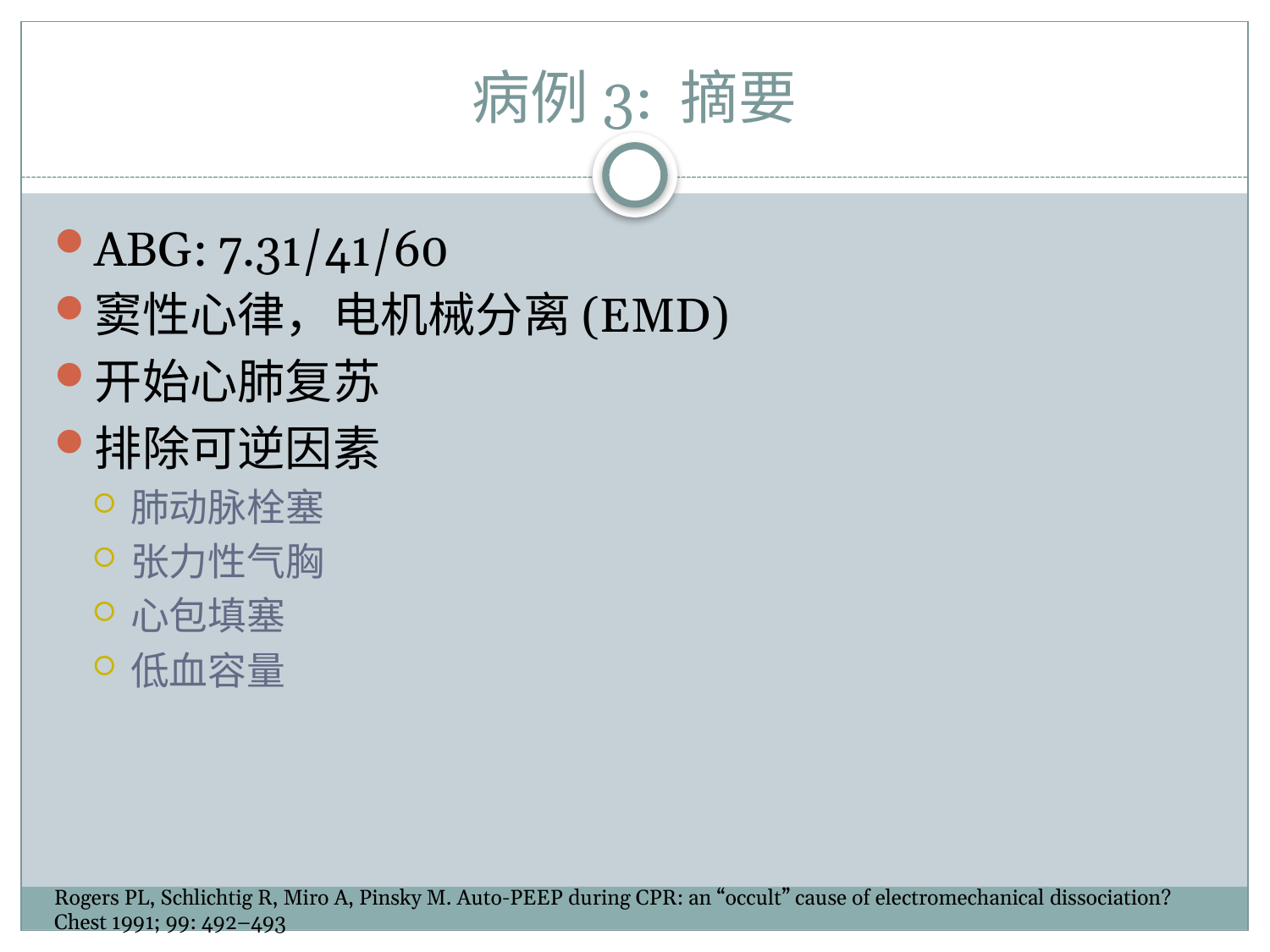

# 病例3: 摘要
ABG: 7.31/41/60
窦性心律，电机械分离(EMD)
开始心肺复苏
排除可逆因素
肺动脉栓塞
张力性气胸
心包填塞
低血容量
Rogers PL, Schlichtig R, Miro A, Pinsky M. Auto-PEEP during CPR: an “occult” cause of electromechanical dissociation? Chest 1991; 99: 492–493